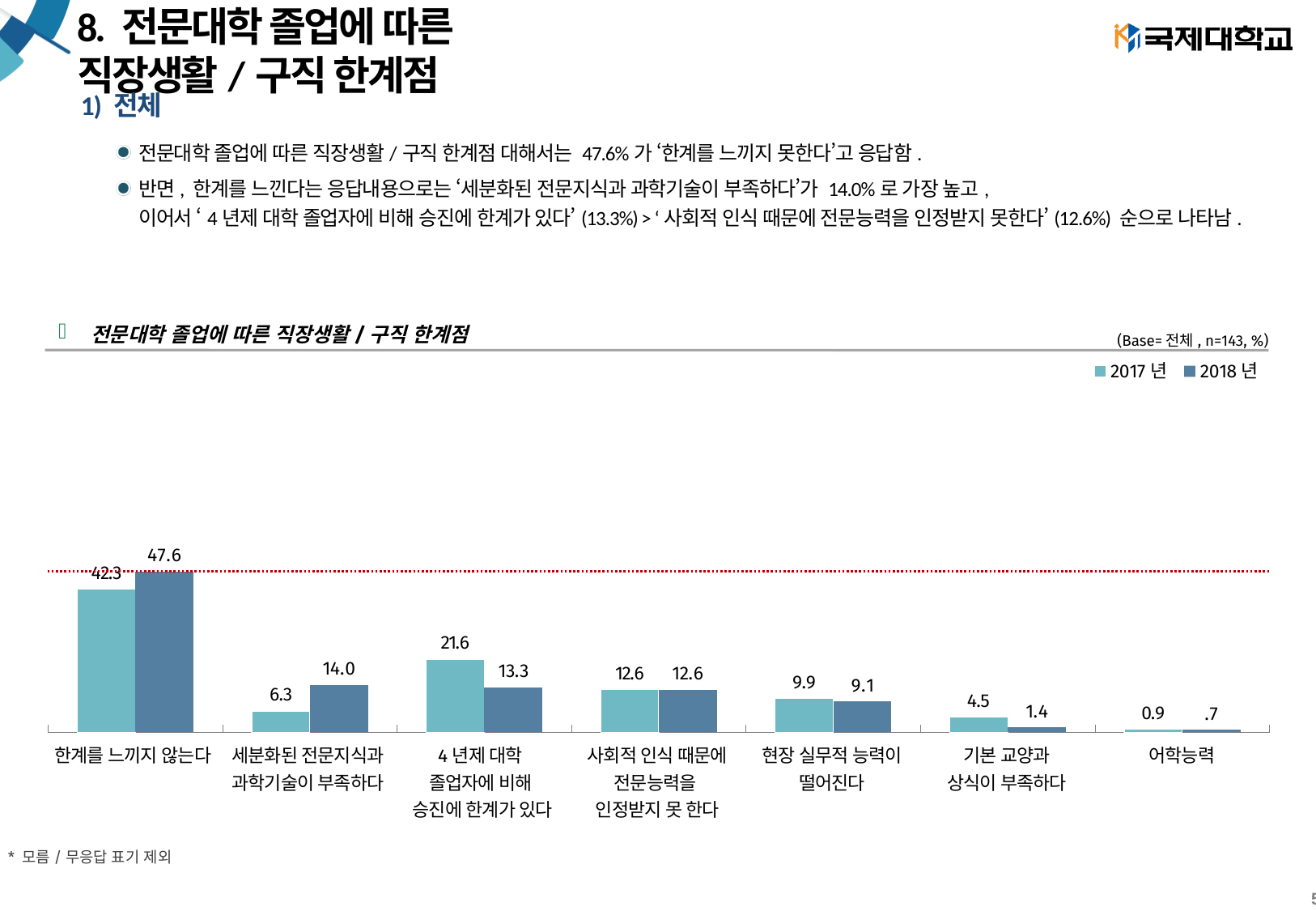

# 8. 전문대학 졸업에 따른 직장생활/구직 한계점
1) 전체
전문대학 졸업에 따른 직장생활/구직 한계점 대해서는 47.6%가 ‘한계를 느끼지 못한다’고 응답함.
반면, 한계를 느낀다는 응답내용으로는 ‘세분화된 전문지식과 과학기술이 부족하다’가 14.0%로 가장 높고,
이어서 ‘4년제 대학 졸업자에 비해 승진에 한계가 있다’(13.3%) > ‘사회적 인식 때문에 전문능력을 인정받지 못한다’(12.6%) 순으로 나타남.
전문대학 졸업에 따른 직장생활/구직 한계점
(Base=전체, n=143, %)

### Chart

| Category | 2017년 | 2018년 |
|---|---|---|
| 한계를 느끼지 않는다 | 42.34234234234234 | 47.55244755244755 |
| 세분화된 전문지식과 기술이 부족하다 | 6.306306306306306 | 13.986013986013987 |
| 4년제 대학 졸업자에 비해 승진에 한계가 있다 | 21.62162162162162 | 13.286713286713287 |
| 사회적 인식 때문에 전문능력을 인정받지 못한다 | 12.612612612612612 | 12.587412587412588 |
| 현장 실무적 능력이 떨어진다 | 9.90990990990991 | 9.090909090909092 |
| 기본 교양과 상식이 부족하다 | 4.504504504504505 | 1.3986013986013985 |
| 어학능력 | 0.9009009009009009 | 0.6993006993006993 |
| 한계를 느끼지 않는다 | 세분화된 전문지식과 과학기술이 부족하다 | 4년제 대학 졸업자에 비해 승진에 한계가 있다 | 사회적 인식 때문에 전문능력을 인정받지 못 한다 | 현장 실무적 능력이 떨어진다 | 기본 교양과 상식이 부족하다 | 어학능력 |
| --- | --- | --- | --- | --- | --- | --- |
* 모름/무응답 표기 제외